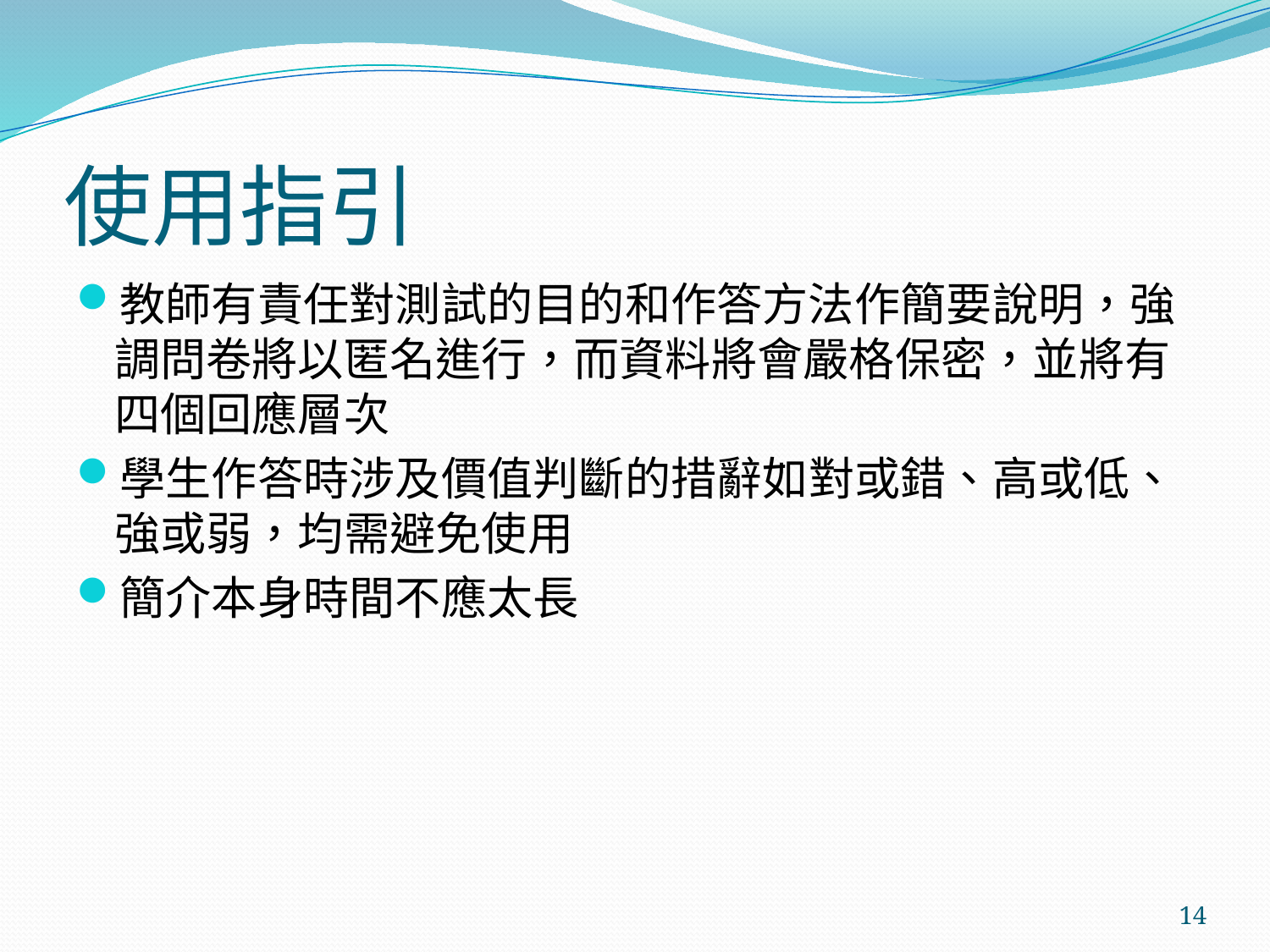

# 使用指引
教師有責任對測試的目的和作答方法作簡要說明，強調問卷將以匿名進行，而資料將會嚴格保密，並將有四個回應層次
學生作答時涉及價值判斷的措辭如對或錯、高或低、強或弱，均需避免使用
簡介本身時間不應太長
14